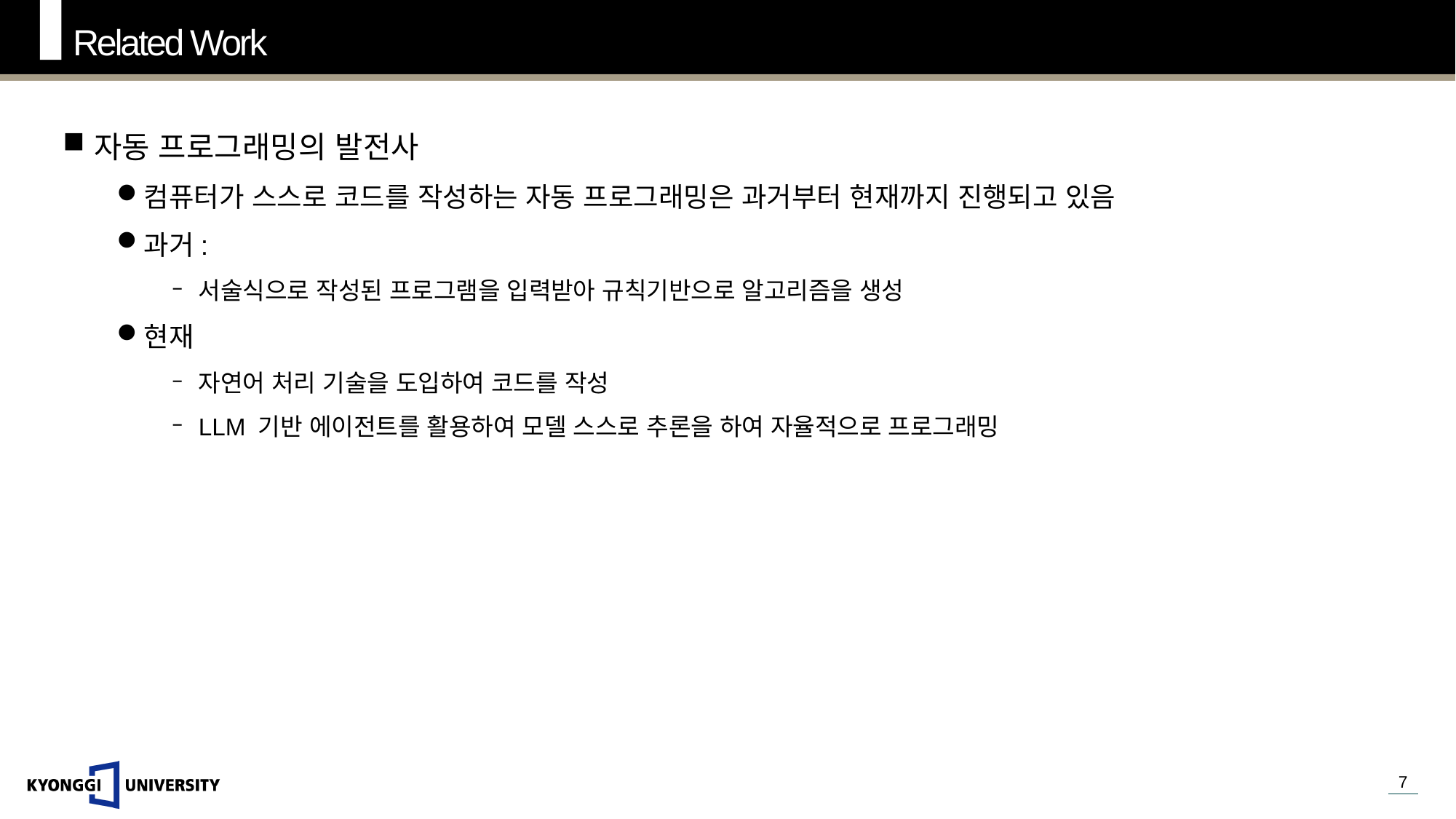

Related Work
자동 프로그래밍의 발전사
컴퓨터가 스스로 코드를 작성하는 자동 프로그래밍은 과거부터 현재까지 진행되고 있음
과거:
서술식으로 작성된 프로그램을 입력받아 규칙기반으로 알고리즘을 생성
현재
자연어 처리 기술을 도입하여 코드를 작성
LLM 기반 에이전트를 활용하여 모델 스스로 추론을 하여 자율적으로 프로그래밍